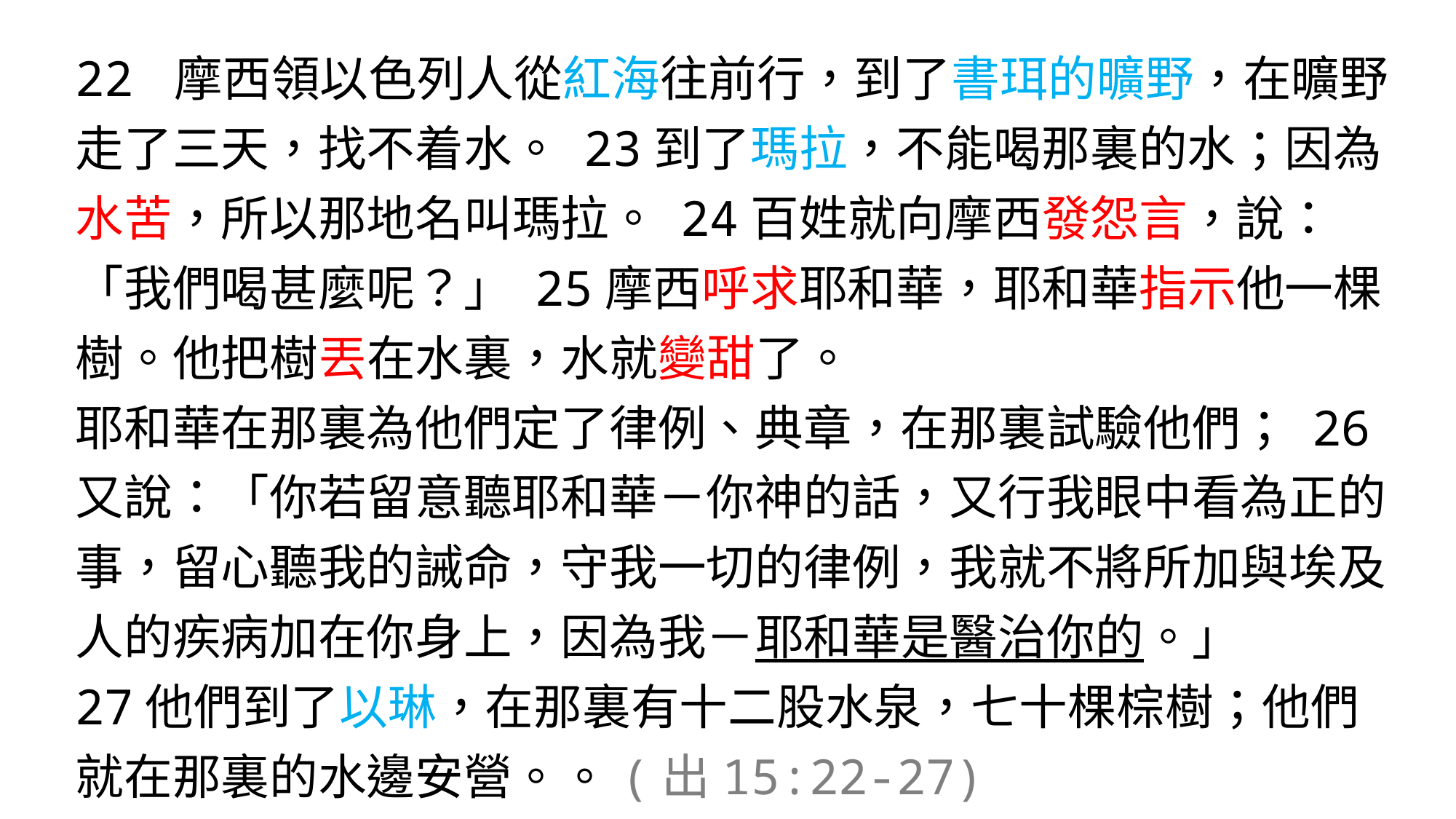

22 摩西領以色列人從紅海往前行，到了書珥的曠野，在曠野走了三天，找不着水。 23到了瑪拉，不能喝那裏的水；因為水苦，所以那地名叫瑪拉。 24百姓就向摩西發怨言，說：「我們喝甚麼呢？」 25摩西呼求耶和華，耶和華指示他一棵樹。他把樹丟在水裏，水就變甜了。
耶和華在那裏為他們定了律例、典章，在那裏試驗他們； 26又說：「你若留意聽耶和華－你神的話，又行我眼中看為正的事，留心聽我的誡命，守我一切的律例，我就不將所加與埃及人的疾病加在你身上，因為我－耶和華是醫治你的。」
27他們到了以琳，在那裏有十二股水泉，七十棵棕樹；他們就在那裏的水邊安營。。(出15:22-27)